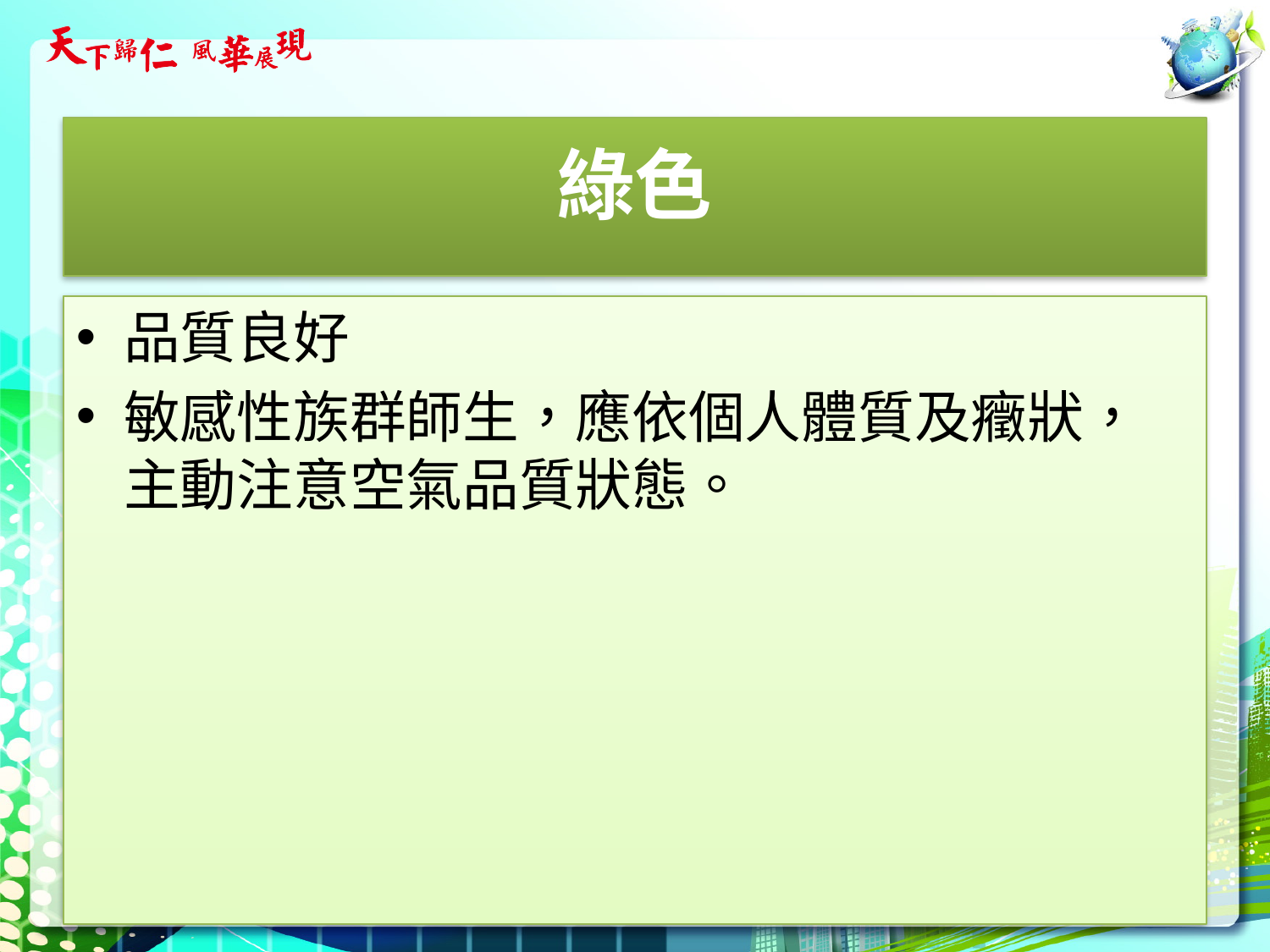

綠色
品質良好
敏感性族群師生，應依個人體質及癥狀，主動注意空氣品質狀態。